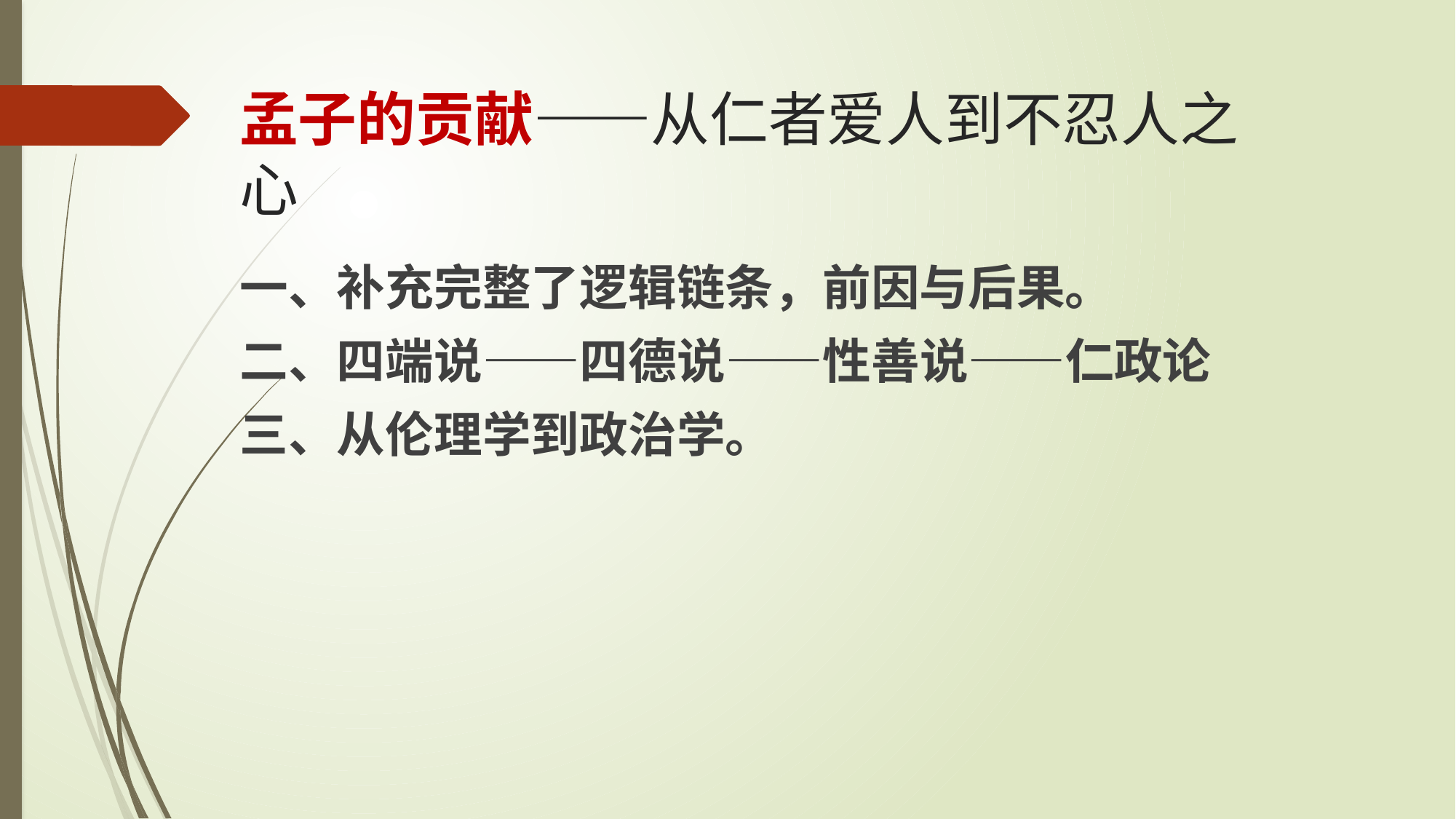

# 孟子的贡献——从仁者爱人到不忍人之心
一、补充完整了逻辑链条，前因与后果。
二、四端说——四德说——性善说——仁政论
三、从伦理学到政治学。